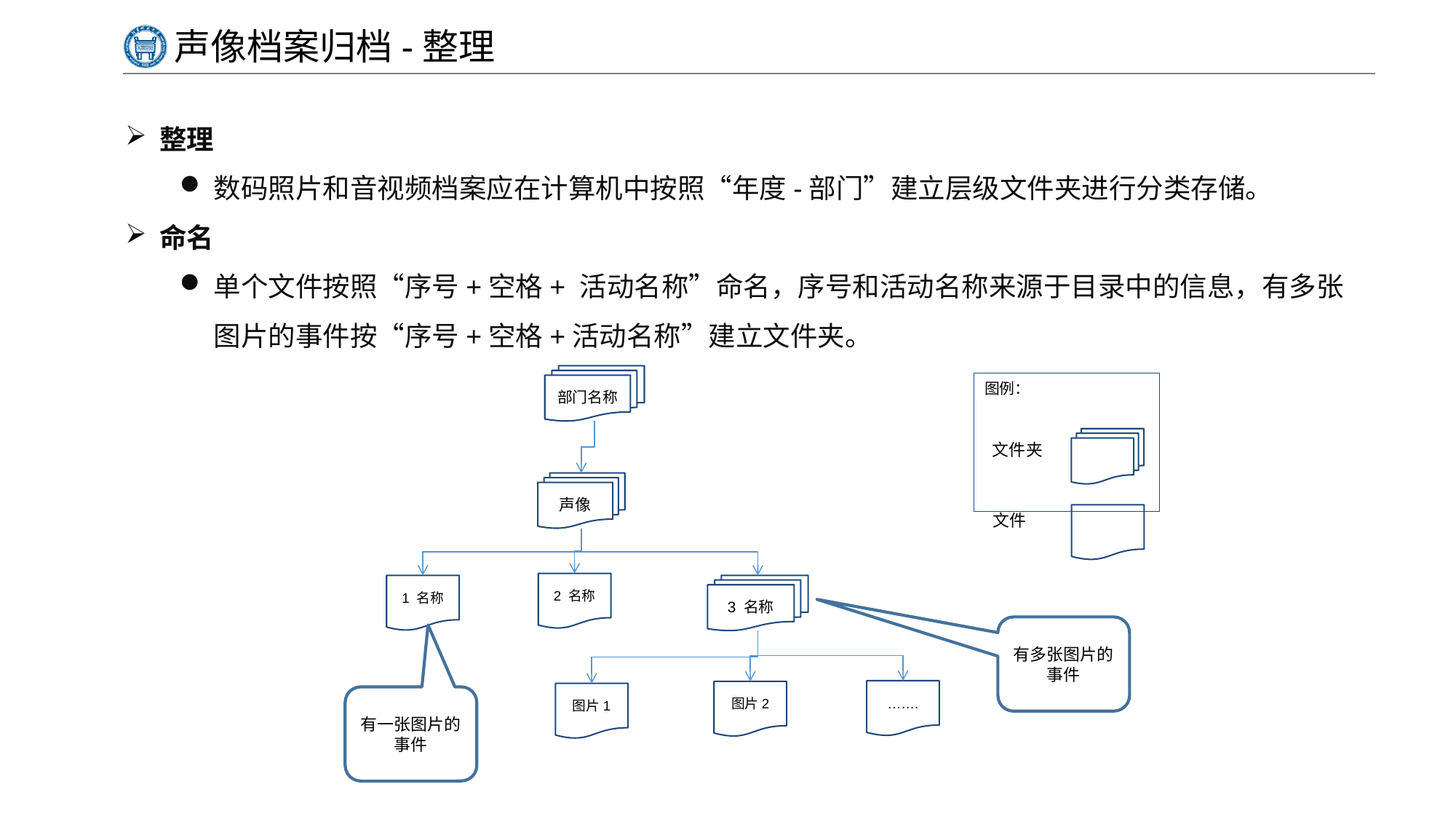

# 声像档案归档-整理
整理
数码照片和音视频档案应在计算机中按照“年度-部门”建立层级文件夹进行分类存储。
命名
单个文件按照“序号+空格+ 活动名称”命名，序号和活动名称来源于目录中的信息，有多张图片的事件按“序号+空格+活动名称”建立文件夹。
部门名称
图例：

文件夹
声像
文件

2 名称
1 名称
3 名称
有多张图片的事件
…….
图片2
图片1
有一张图片的事件